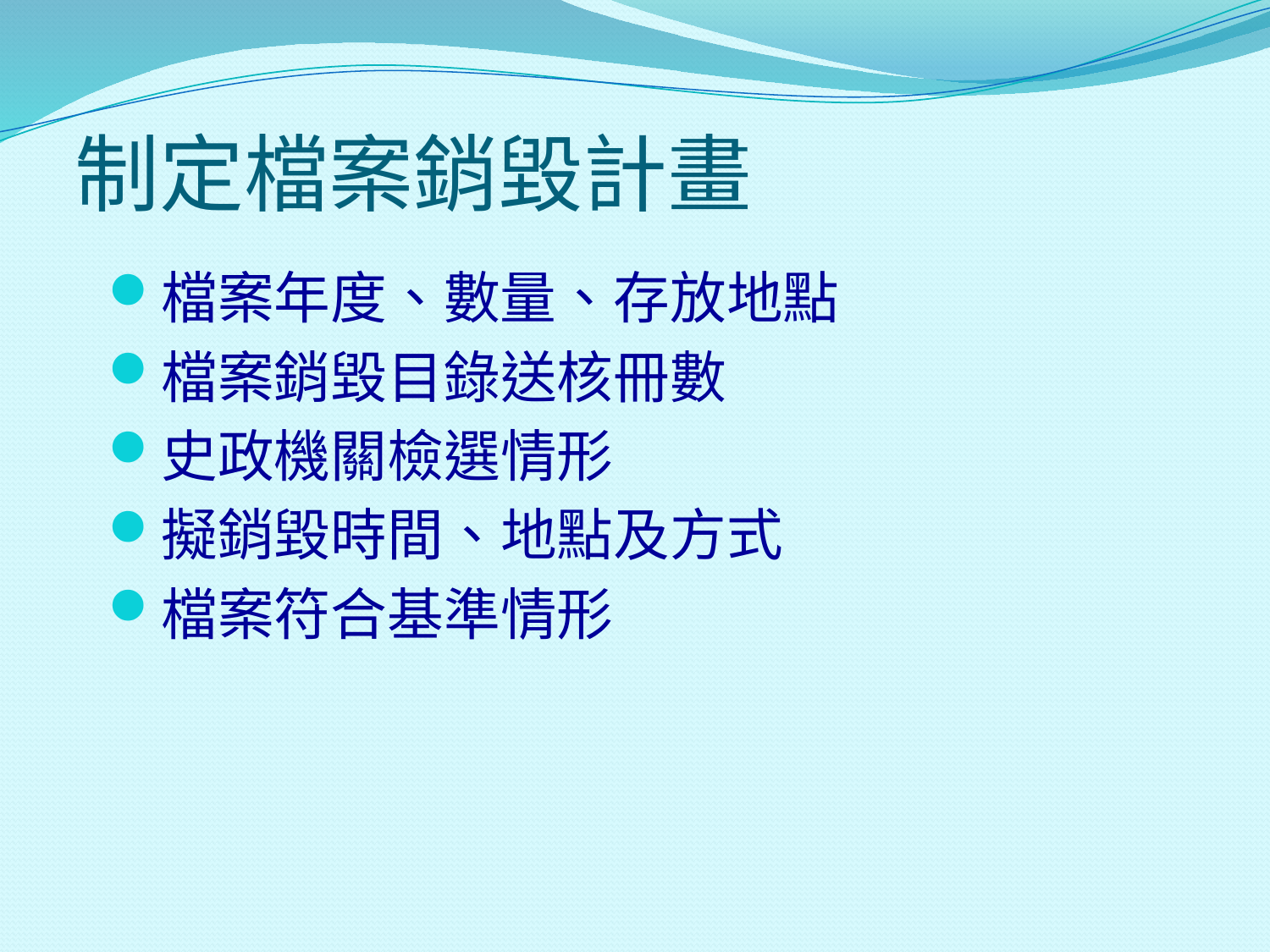

# 制定檔案銷毀計畫
檔案年度、數量、存放地點
檔案銷毀目錄送核冊數
史政機關檢選情形
擬銷毀時間、地點及方式
檔案符合基準情形